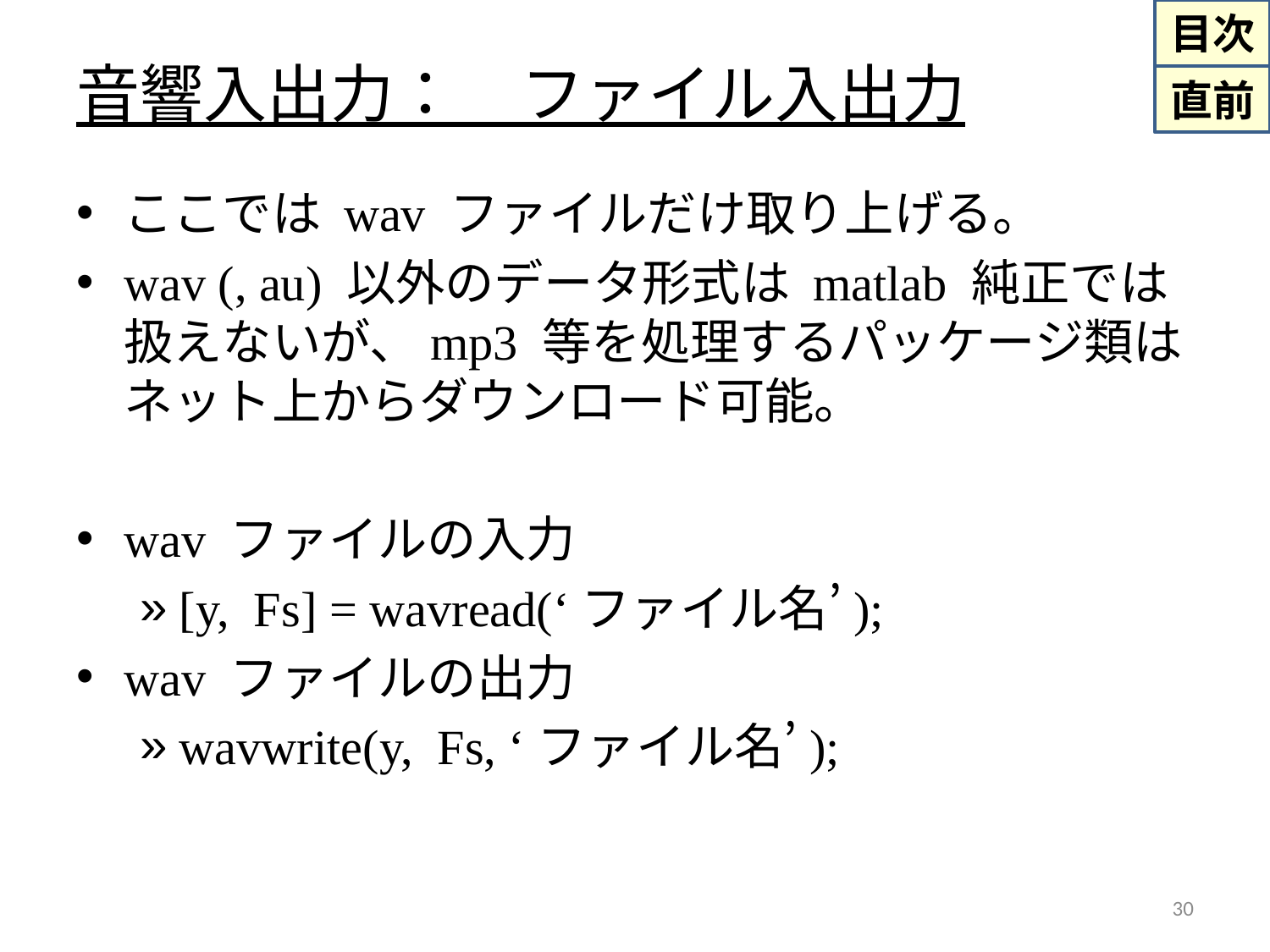

# 音響入出力：　ファイル入出力
ここでは wav ファイルだけ取り上げる。
wav (, au) 以外のデータ形式は matlab 純正では扱えないが、mp3 等を処理するパッケージ類はネット上からダウンロード可能。

wav ファイルの入力
[y,  Fs] = wavread(‘ファイル名’);
wav ファイルの出力
wavwrite(y,  Fs, ‘ファイル名’);
30